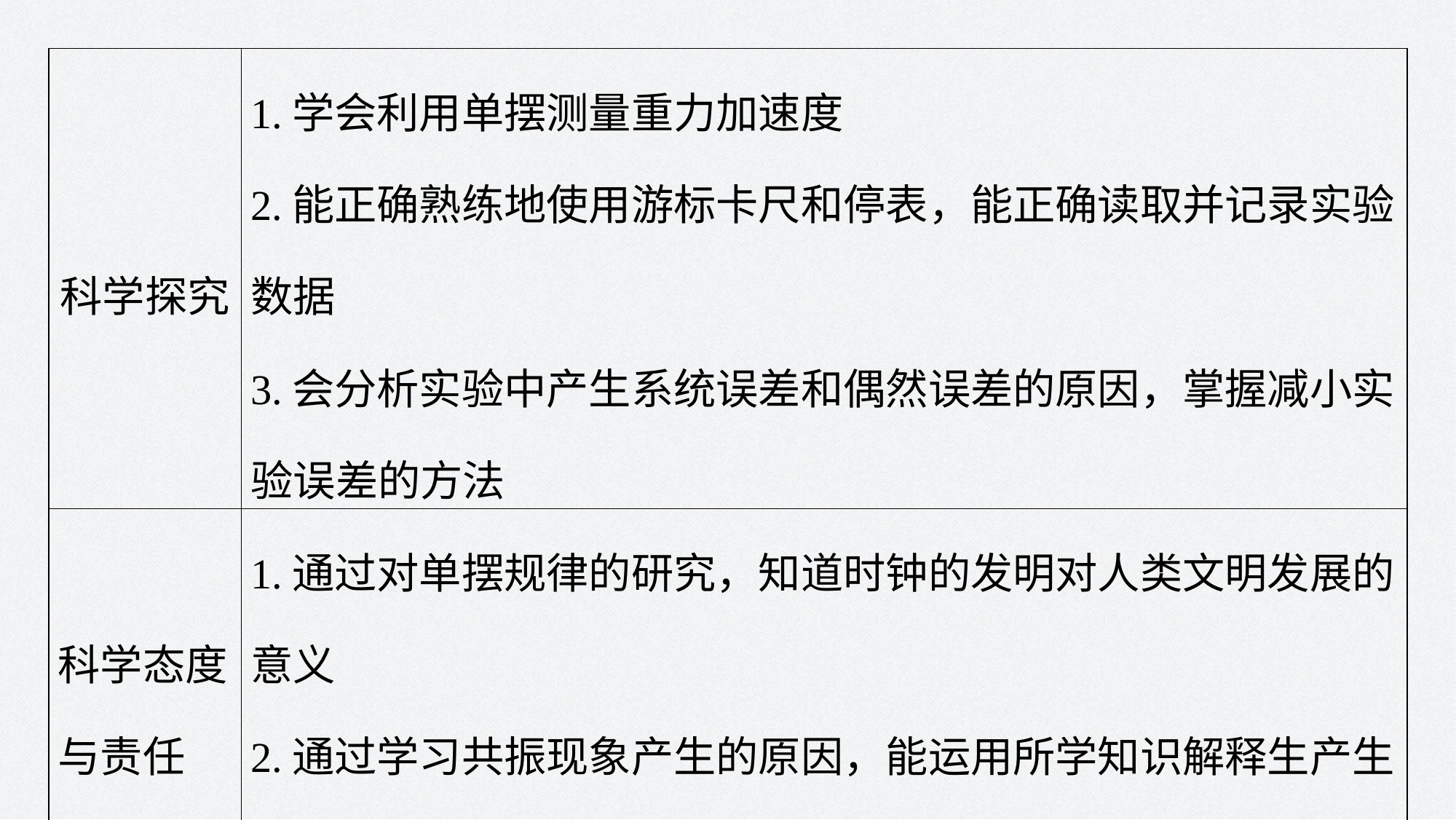

| 科学探究 | 1.学会利用单摆测量重力加速度 2.能正确熟练地使用游标卡尺和停表，能正确读取并记录实验数据 3.会分析实验中产生系统误差和偶然误差的原因，掌握减小实验误差的方法 |
| --- | --- |
| 科学态度与责任 | 1.通过对单摆规律的研究，知道时钟的发明对人类文明发展的意义 2.通过学习共振现象产生的原因，能运用所学知识解释生产生活中防止共振或利用共振的现象 |